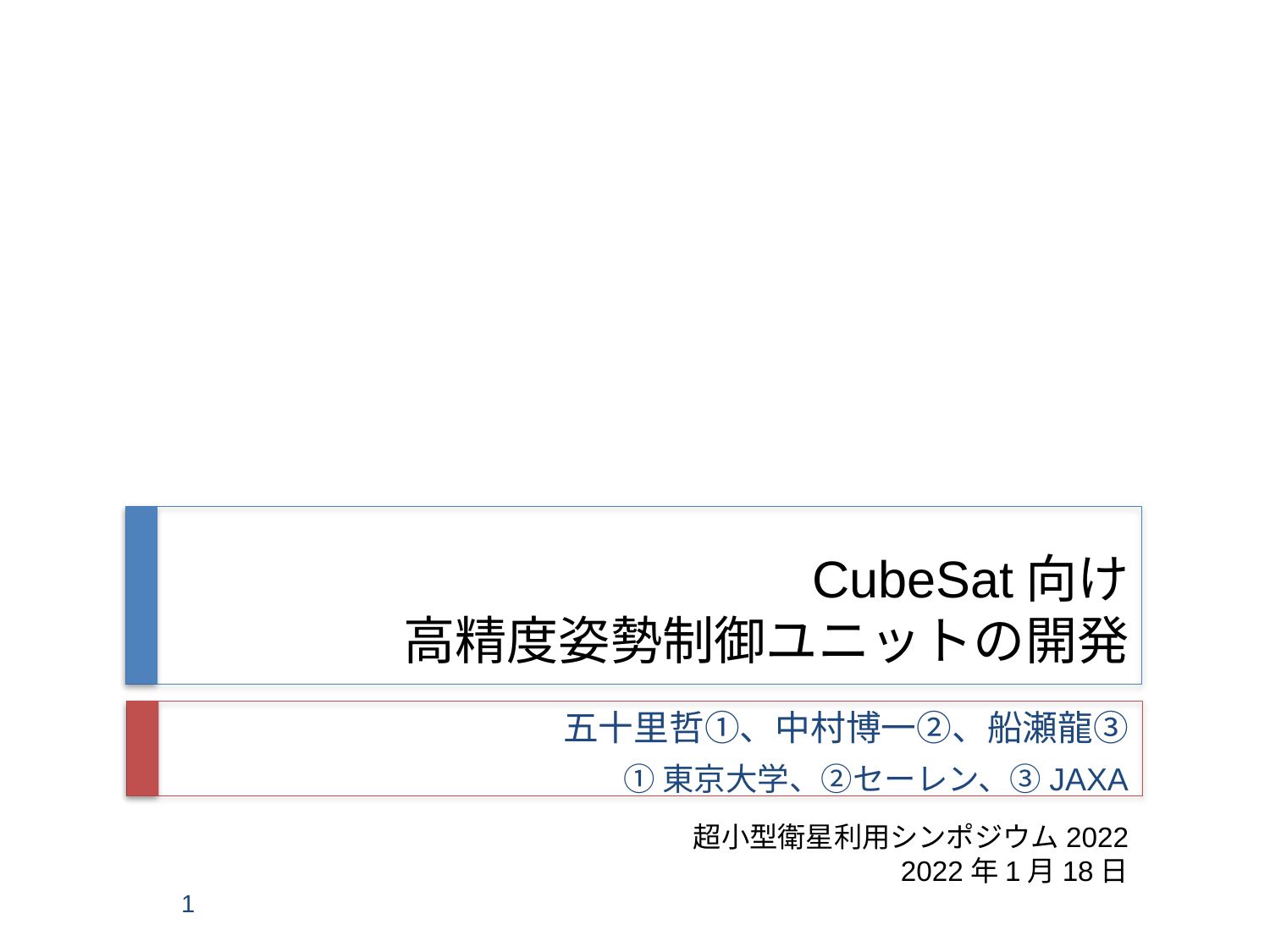

# CubeSat向け 高精度姿勢制御ユニットの開発
五十里哲①、中村博一②、船瀬龍③
①東京大学、②セーレン、③JAXA
超小型衛星利用シンポジウム2022
2022年1月18日
1